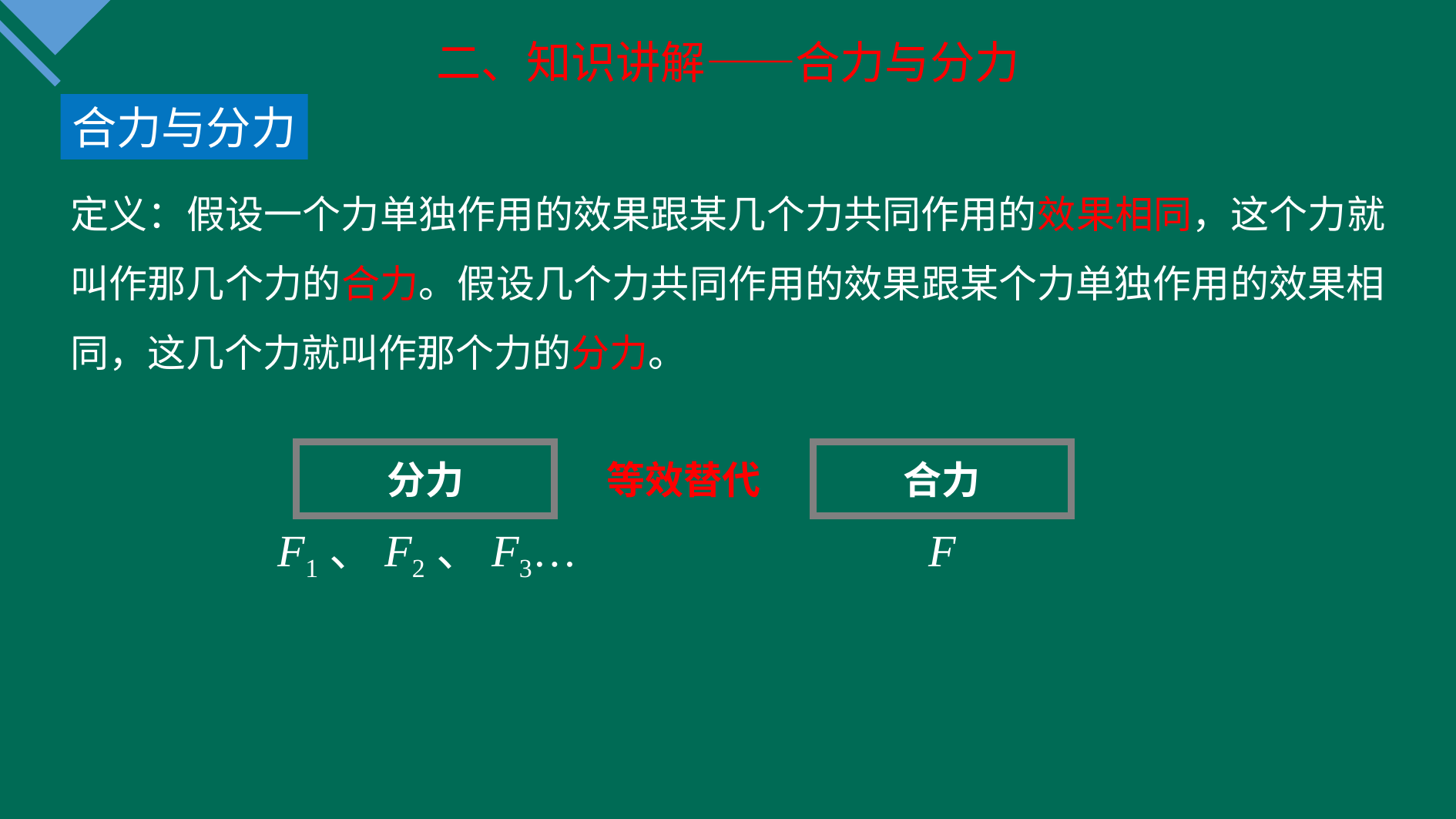

二、知识讲解——合力与分力
合力与分力
定义：假设一个力单独作用的效果跟某几个力共同作用的效果相同，这个力就叫作那几个力的合力。假设几个力共同作用的效果跟某个力单独作用的效果相同，这几个力就叫作那个力的分力。
分力
合力
等效替代
F1、F2、F3…
F